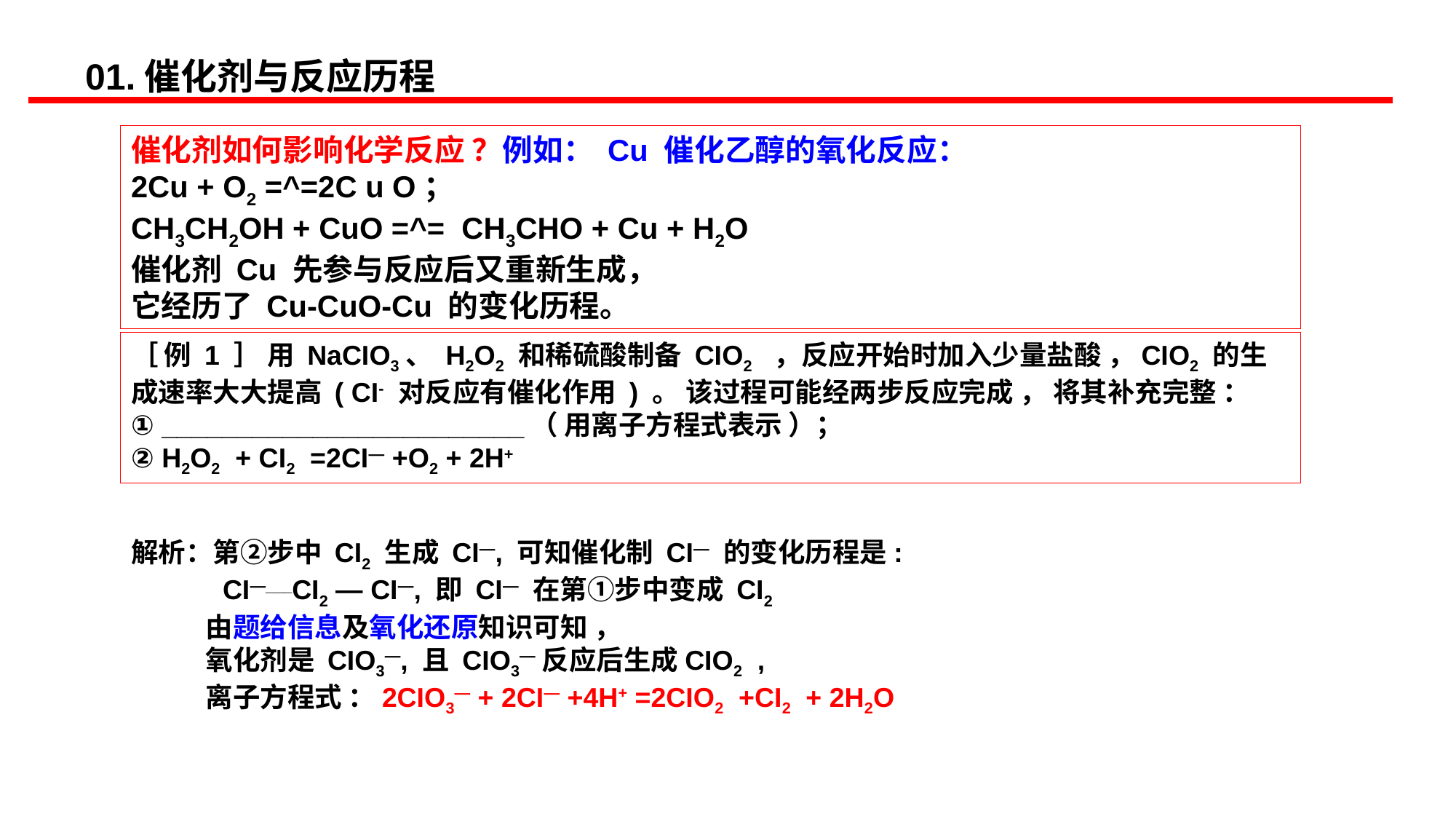

01.催化剂与反应历程
催化剂如何影响化学反应 ？例如： Cu 催化乙醇的氧化反应：
2Cu + O2 =^=2C u O；
CH3CH2OH + CuO =^=  CH3CHO + Cu + H2O
催化剂 Cu 先参与反应后又重新生成，
它经历了 Cu-CuO-Cu 的变化历程。
［ 例 1 ］ 用 NaCIO3、 H2O2 和稀硫酸制备 CIO2  ，反应开始时加入少量盐酸 ，CIO2 的生成速率大大提高 ( CI- 对反应有催化作用 ) 。 该过程可能经两步反应完成 ， 将其补充完整 ：
① ________________________（ 用离子方程式表示 ）；
② H2O2  + CI2  =2CI— +O2 + 2H+
解析：第②步中 CI2 生成 CI—, 可知催化制 CI— 的变化历程是:
            CI—___CI2 — CI—, 即 CI— 在第①步中变成 CI2
           由题给信息及氧化还原知识可知 ，
           氧化剂是 CIO3—, 且 CIO3—反应后生成CIO2  ,
           离子方程式 ：2CIO3— + 2CI— +4H+ =2CIO2  +CI2  + 2H2O